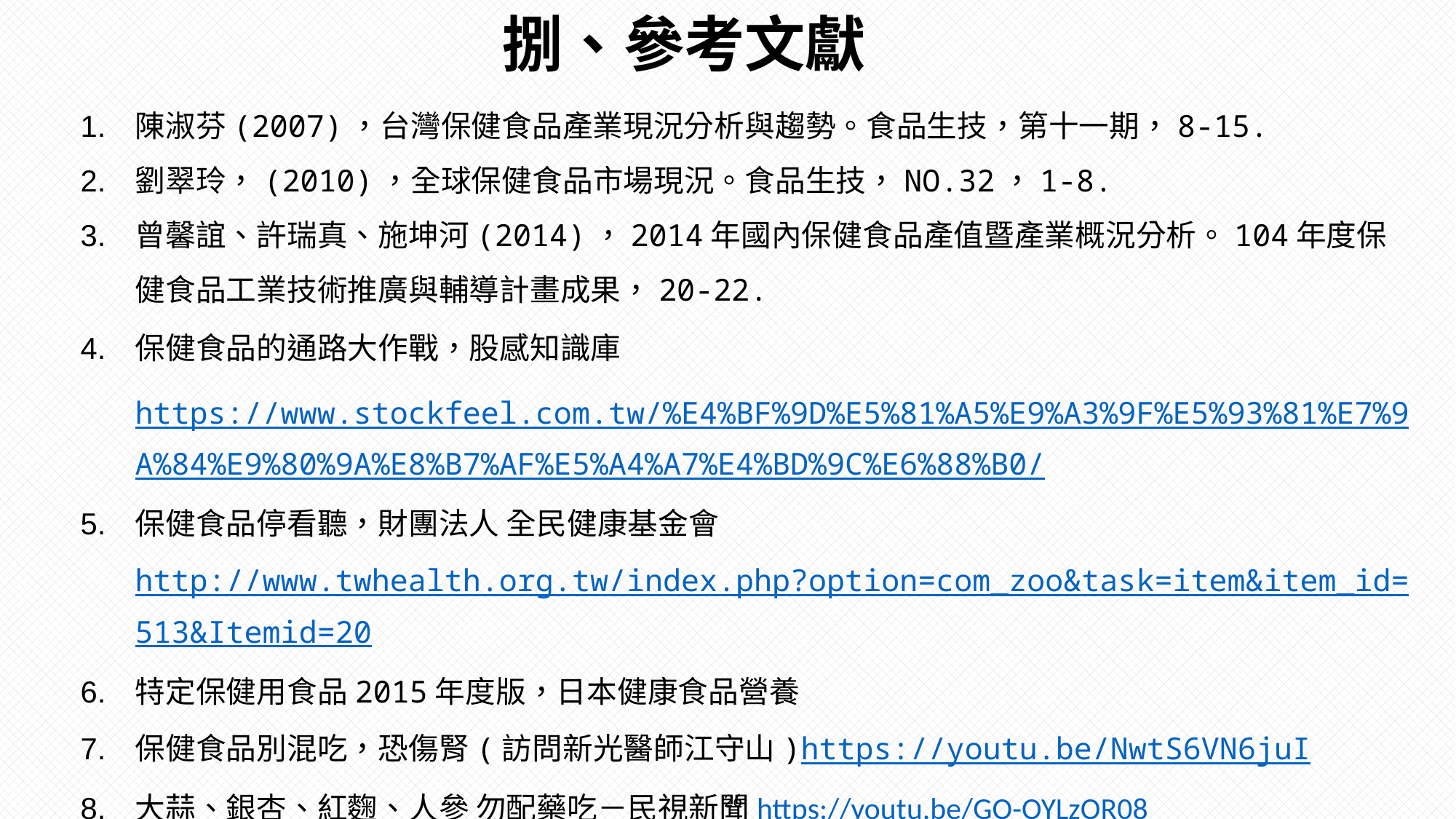

# 捌、參考文獻
陳淑芬(2007)，台灣保健食品產業現況分析與趨勢。食品生技，第十一期，8-15.
劉翠玲，(2010)，全球保健食品市場現況。食品生技，NO.32，1-8.
曾馨誼、許瑞真、施坤河(2014)，2014年國內保健食品產值暨產業概況分析。104年度保健食品工業技術推廣與輔導計畫成果，20-22.
保健食品的通路大作戰，股感知識庫
https://www.stockfeel.com.tw/%E4%BF%9D%E5%81%A5%E9%A3%9F%E5%93%81%E7%9A%84%E9%80%9A%E8%B7%AF%E5%A4%A7%E4%BD%9C%E6%88%B0/
保健食品停看聽，財團法人 全民健康基金會
http://www.twhealth.org.tw/index.php?option=com_zoo&task=item&item_id=513&Itemid=20
特定保健用食品2015年度版，日本健康食品營養
保健食品別混吃，恐傷腎(訪問新光醫師江守山)https://youtu.be/NwtS6VN6juI
大蒜、銀杏、紅麴、人參 勿配藥吃－民視新聞https://youtu.be/GO-OYLzOR08

26